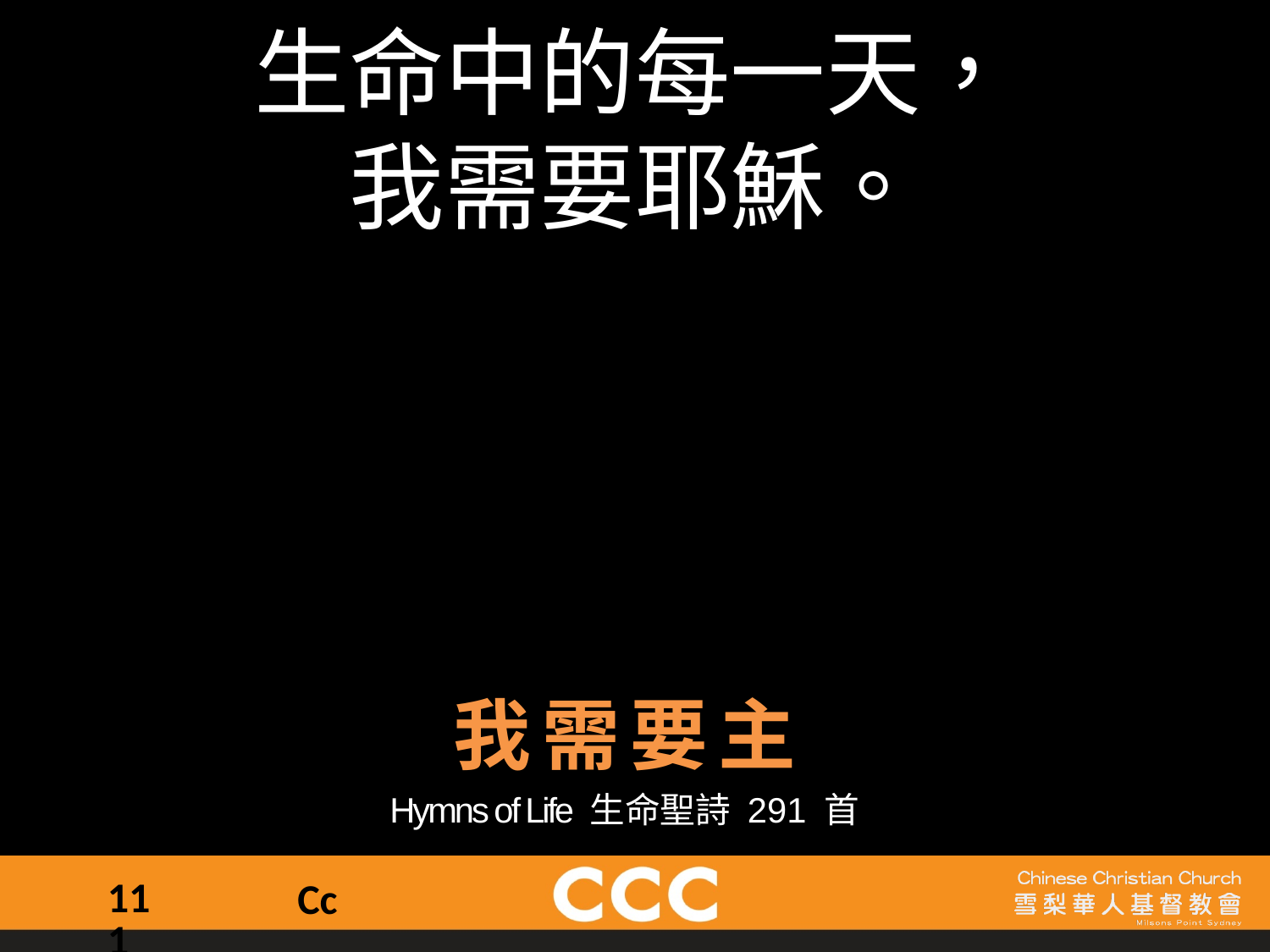

生命中的每一天，
我需要耶穌。
我需要主
Hymns of Life 生命聖詩 291 首
111
Cc